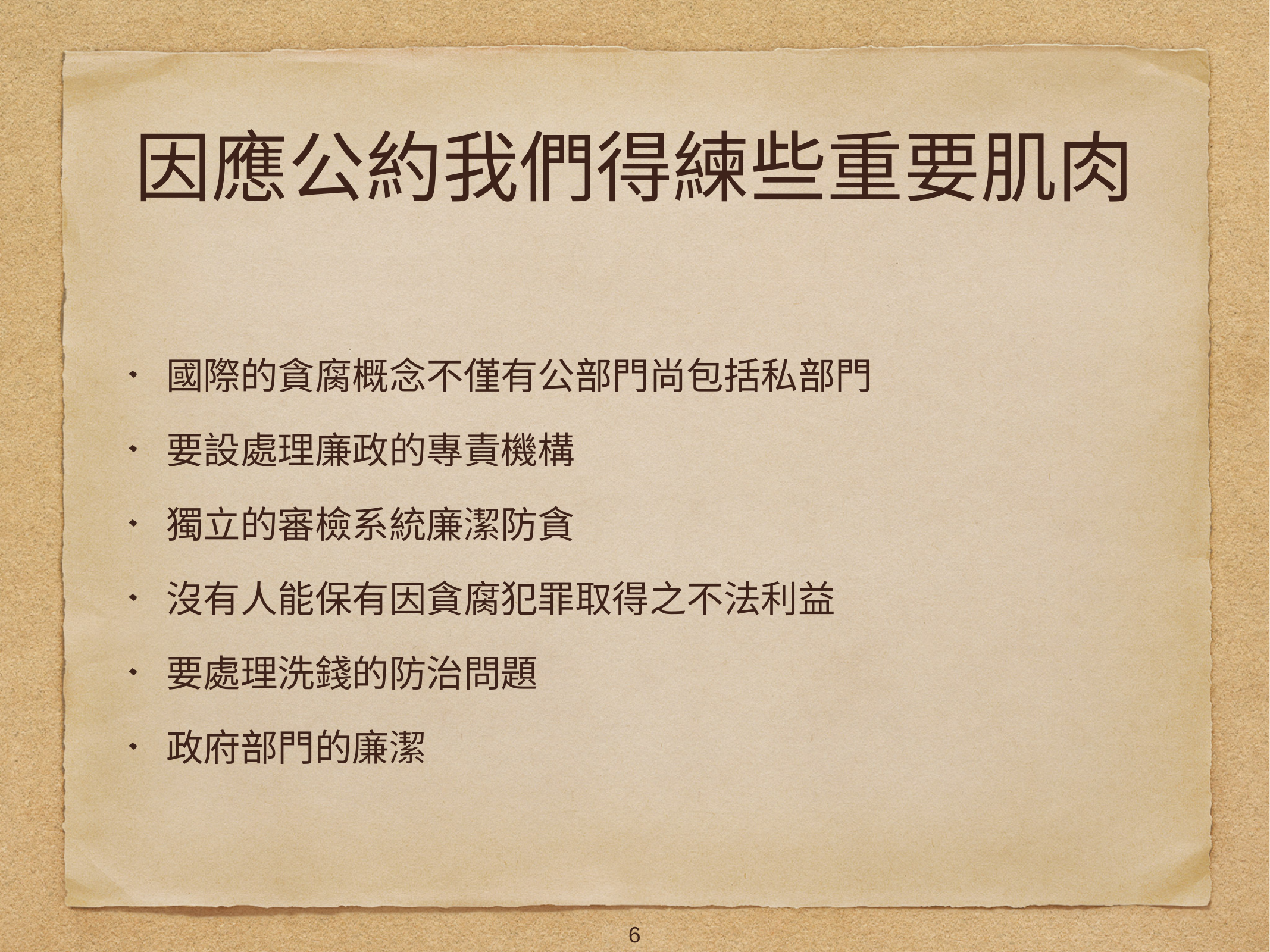

# 因應公約我們得練些重要肌肉
國際的貪腐概念不僅有公部門尚包括私部門
要設處理廉政的專責機構
獨立的審檢系統廉潔防貪
沒有人能保有因貪腐犯罪取得之不法利益
要處理洗錢的防治問題
政府部門的廉潔
6